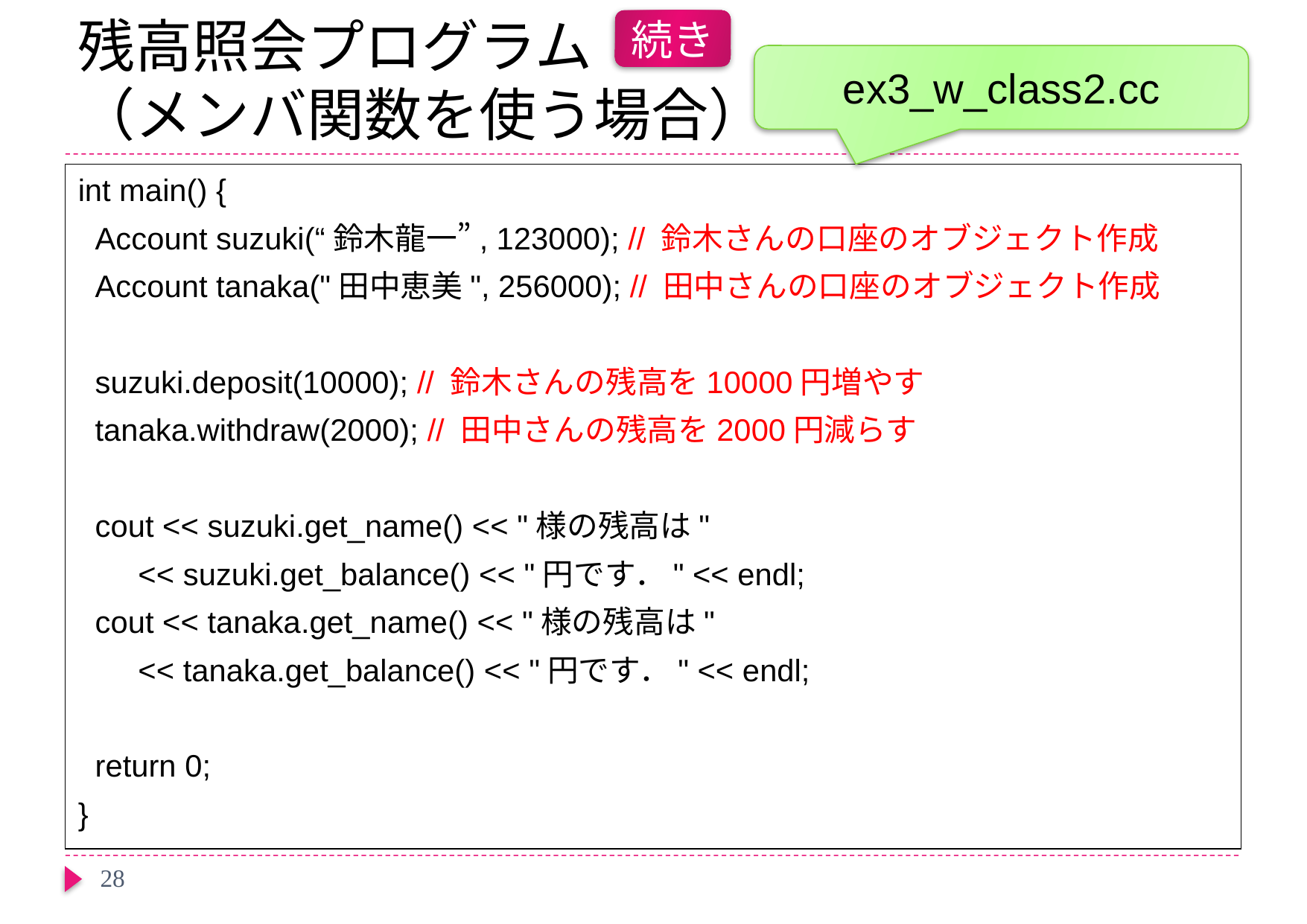

続き
# 残高照会プログラム （メンバ関数を使う場合）
ex3_w_class2.cc
int main() {
  Account suzuki(“鈴木龍一”, 123000); // 鈴木さんの口座のオブジェクト作成
  Account tanaka("田中恵美", 256000); // 田中さんの口座のオブジェクト作成

  suzuki.deposit(10000); // 鈴木さんの残高を10000円増やす
  tanaka.withdraw(2000); // 田中さんの残高を2000円減らす

  cout << suzuki.get_name() << "様の残高は"
       << suzuki.get_balance() << "円です．" << endl;
  cout << tanaka.get_name() << "様の残高は"
       << tanaka.get_balance() << "円です．" << endl;

  return 0;
}
28